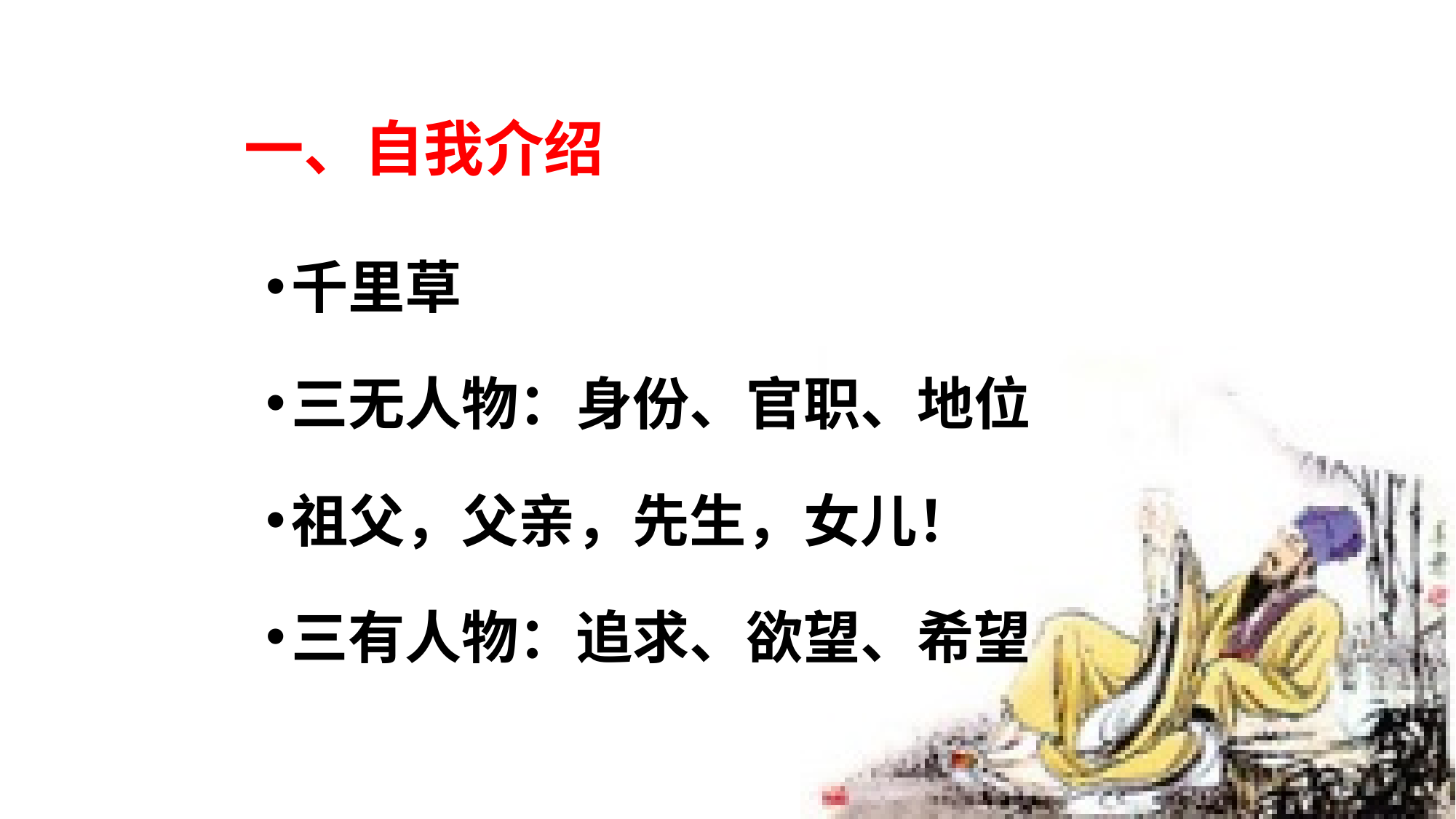

# 一、自我介绍
千里草
三无人物：身份、官职、地位
祖父，父亲，先生，女儿！
三有人物：追求、欲望、希望